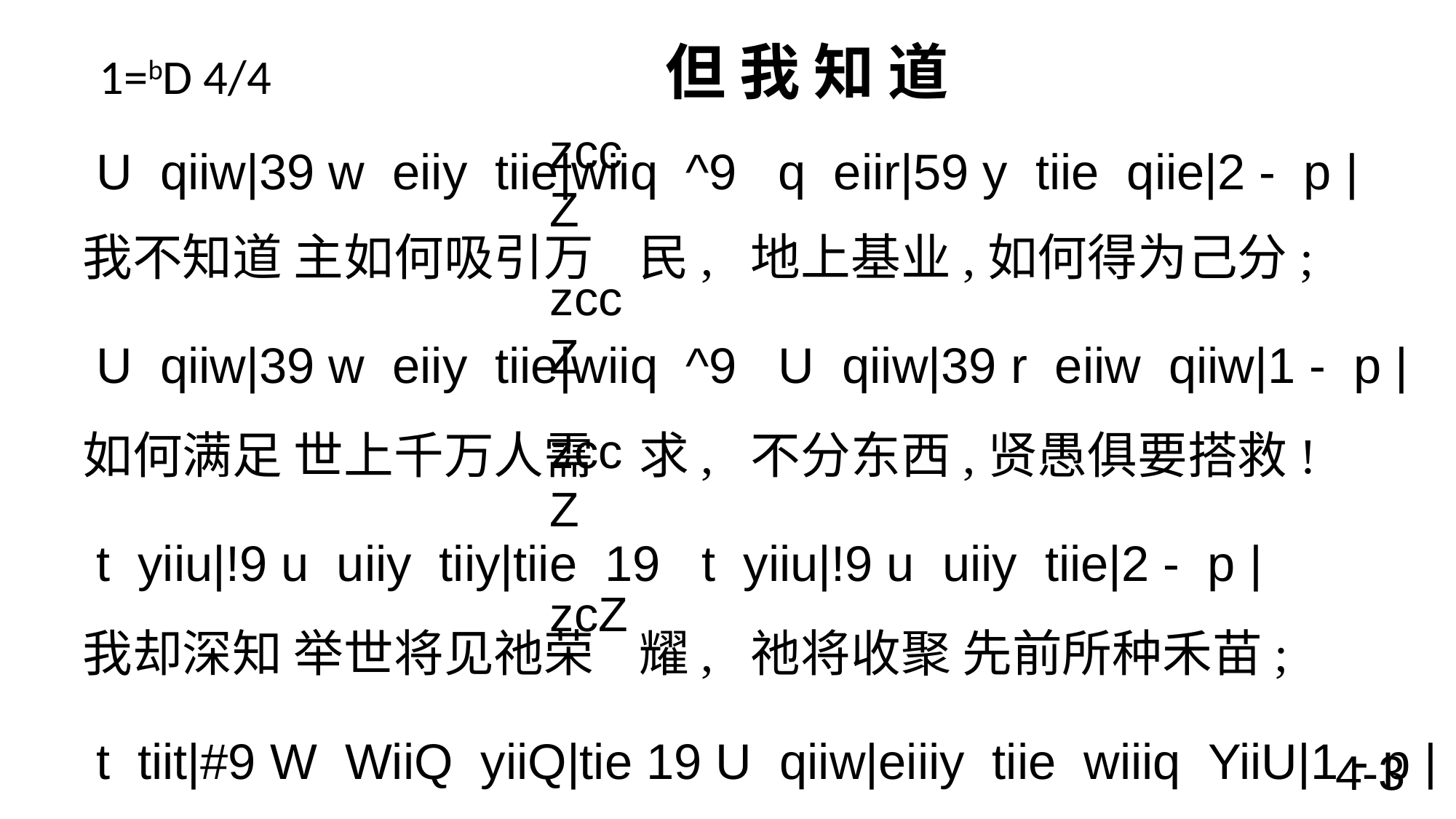

# 1=bD 4/4                                   但 我 知 道
 zccZ
 U  qiiw|39 w  eiiy  tiie|wiiq  ^9   q  eiir|59 y  tiie  qiie|2 -  p |
我不知道 主如何吸引万    民,  地上基业,如何得为己分;
 U  qiiw|39 w  eiiy  tiie|wiiq  ^9   U  qiiw|39 r  eiiw  qiiw|1 -  p |
如何满足 世上千万人需    求,  不分东西,贤愚俱要搭救!
t  yiiu|!9 u  uiiy  tiiy|tiie  19   t  yiiu|!9 u  uiiy  tiie|2 -  p |
我却深知 举世将见祂荣    耀,  祂将收聚 先前所种禾苗;
t  tiit|#9 W  WiiQ  yiiQ|tie 19 U  qiiw|eiiiy  tiie  wiiiq  YiiU|1 - p |
一朝降临,将神子威仪显  现,所有地上 万族举目 俱要看见。
 zccZ
 zccZ
 zcZ
4-3